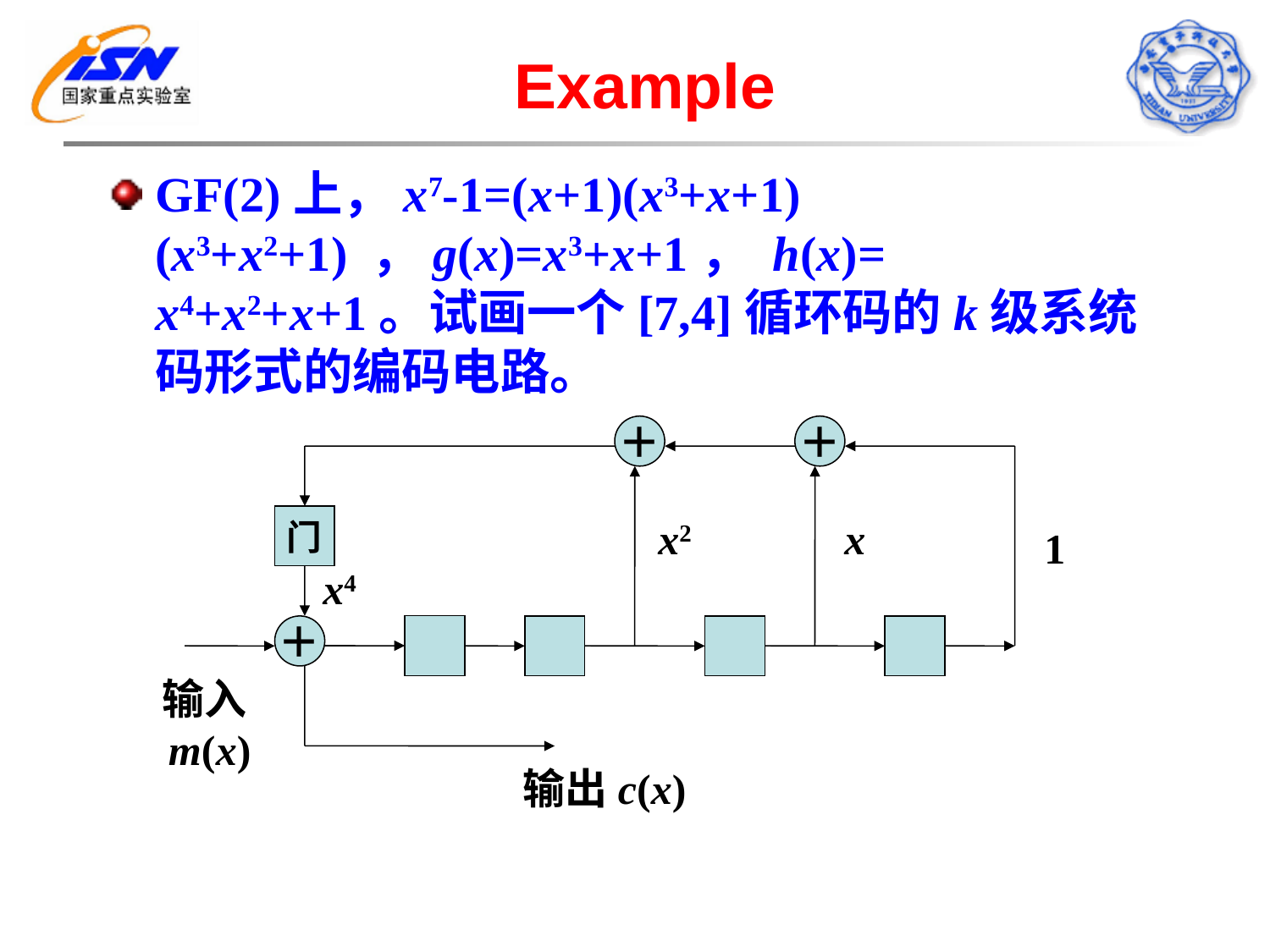

Example
GF(2)上，x7-1=(x+1)(x3+x+1)(x3+x2+1) ，g(x)=x3+x+1， h(x)= x4+x2+x+1。试画一个[7,4]循环码的k级系统码形式的编码电路。
＋
＋

门
x2
x
1
x4

＋

输入m(x)

输出c(x)